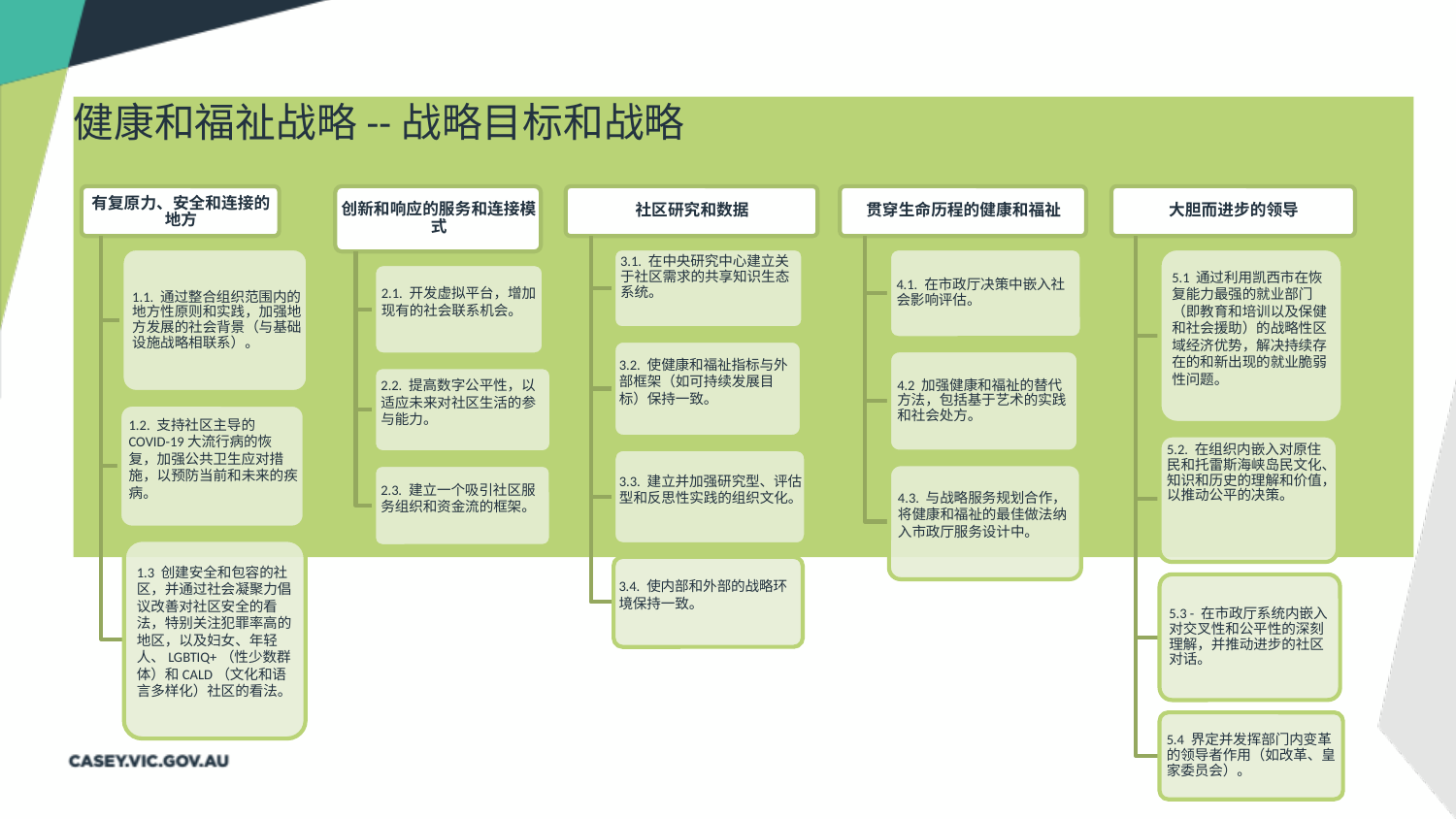

健康和福祉战略--战略目标和战略

有复原力、安全和连接的地方

1.1. 通过整合组织范围内的地方性原则和实践，加强地方发展的社会背景（与基础设施战略相联系）。
1.2. 支持社区主导的COVID-19大流行病的恢复，加强公共卫生应对措施，以预防当前和未来的疾病。

1.3 创建安全和包容的社区，并通过社会凝聚力倡议改善对社区安全的看法，特别关注犯罪率高的地区，以及妇女、年轻人、LGBTIQ+（性少数群体）和CALD（文化和语言多样化）社区的看法。

创新和响应的服务和连接模式
2.1. 开发虚拟平台，增加现有的社会联系机会。

2.2. 提高数字公平性，以适应未来对社区生活的参与能力。

2.3. 建立一个吸引社区服务组织和资金流的框架。

社区研究和数据
3.1. 在中央研究中心建立关于社区需求的共享知识生态系统。
3.2. 使健康和福祉指标与外部框架（如可持续发展目标）保持一致。

3.3. 建立并加强研究型、评估型和反思性实践的组织文化。

3.4. 使内部和外部的战略环境保持一致。

贯穿生命历程的健康和福祉
4.1. 在市政厅决策中嵌入社会影响评估。
4.2 加强健康和福祉的替代方法，包括基于艺术的实践和社会处方。
4.3. 与战略服务规划合作，将健康和福祉的最佳做法纳入市政厅服务设计中。

大胆而进步的领导
5.1 通过利用凯西市在恢复能力最强的就业部门（即教育和培训以及保健和社会援助）的战略性区域经济优势，解决持续存在的和新出现的就业脆弱性问题。

5.2. 在组织内嵌入对原住民和托雷斯海峡岛民文化、知识和历史的理解和价值，以推动公平的决策。
5.3 - 在市政厅系统内嵌入对交叉性和公平性的深刻理解，并推动进步的社区对话。
5.4 界定并发挥部门内变革的领导者作用（如改革、皇家委员会）。